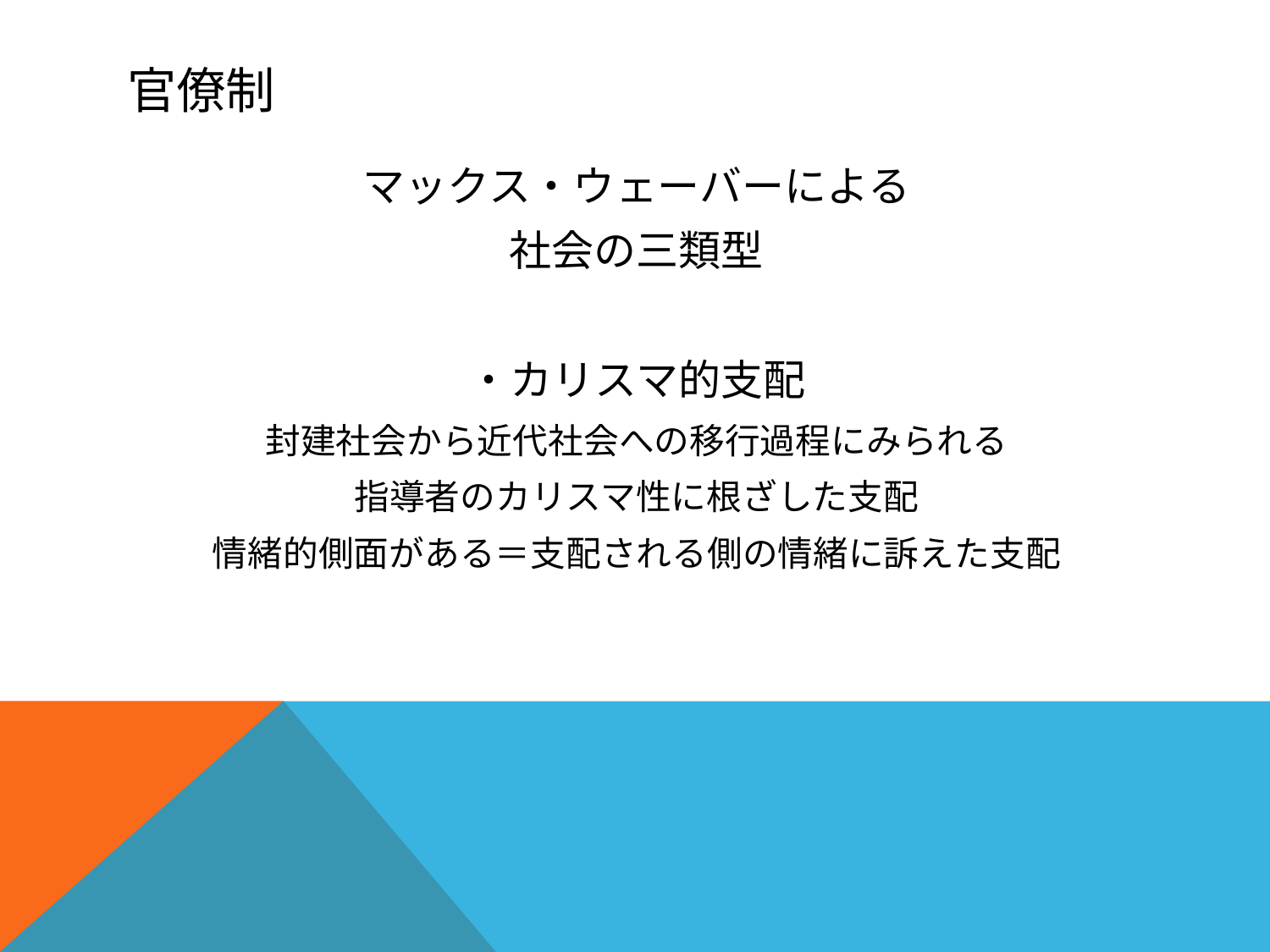

# 官僚制
マックス・ウェーバーによる
社会の三類型

・カリスマ的支配
封建社会から近代社会への移行過程にみられる
指導者のカリスマ性に根ざした支配
情緒的側面がある＝支配される側の情緒に訴えた支配